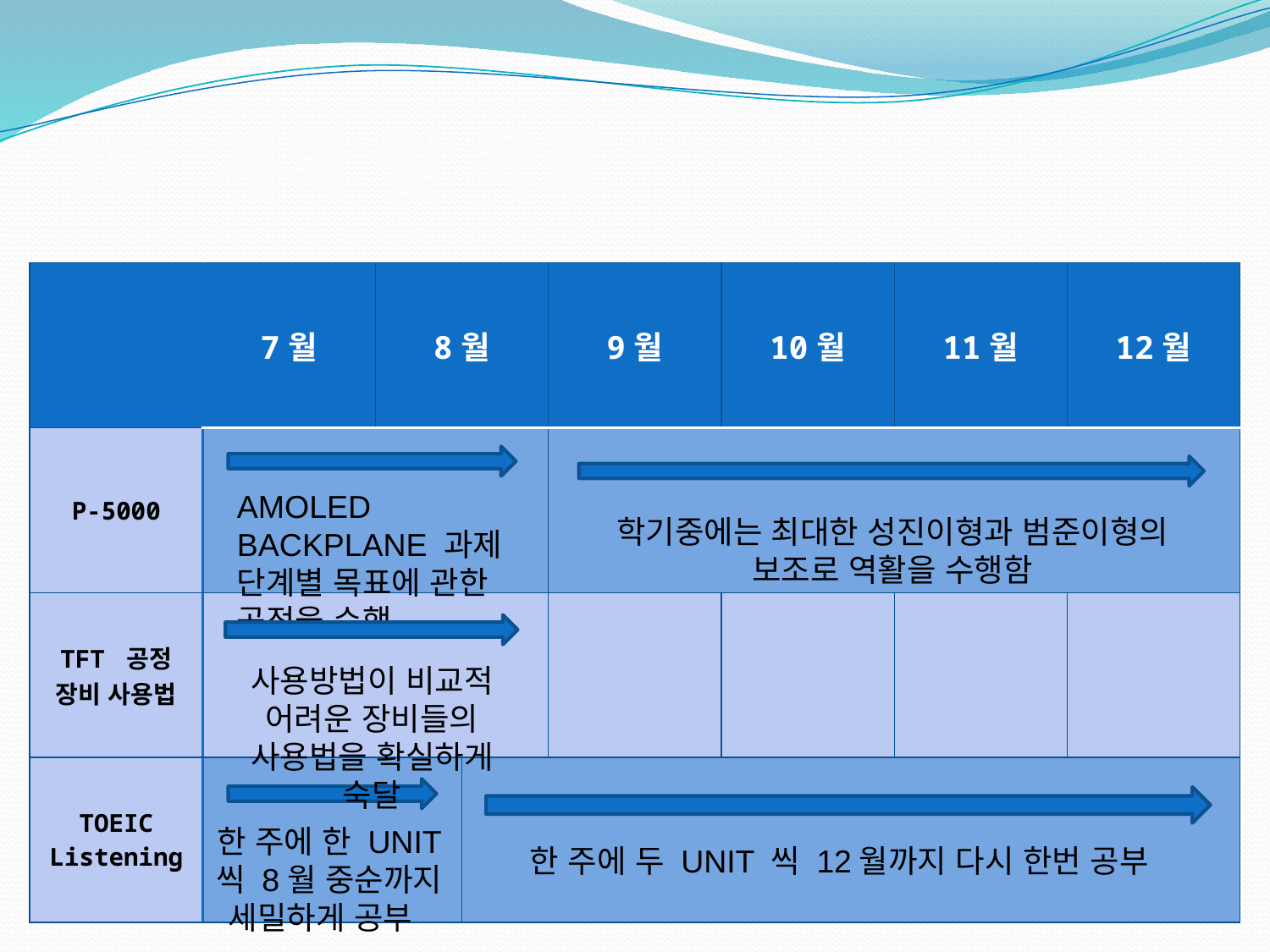

# 10’ 계획 및 목표
|  | 7월 | 8월 |  | 9월 | 10월 | 11월 | 12월 |
| --- | --- | --- | --- | --- | --- | --- | --- |
| P-5000 |  |  |  |  |  |  |  |
| TFT 공정 장비 사용법 |  |  |  |  |  |  |  |
| TOEIC Listening |  |  |  |  |  |  |  |

AMOLED BACKPLANE 과제 단계별 목표에 관한 공정을 수행
학기중에는 최대한 성진이형과 범준이형의 보조로 역활을 수행함

사용방법이 비교적 어려운 장비들의 사용법을 확실하게 숙달

한 주에 한 UNIT 씩 8월 중순까지 세밀하게 공부
한 주에 두 UNIT 씩 12월까지 다시 한번 공부